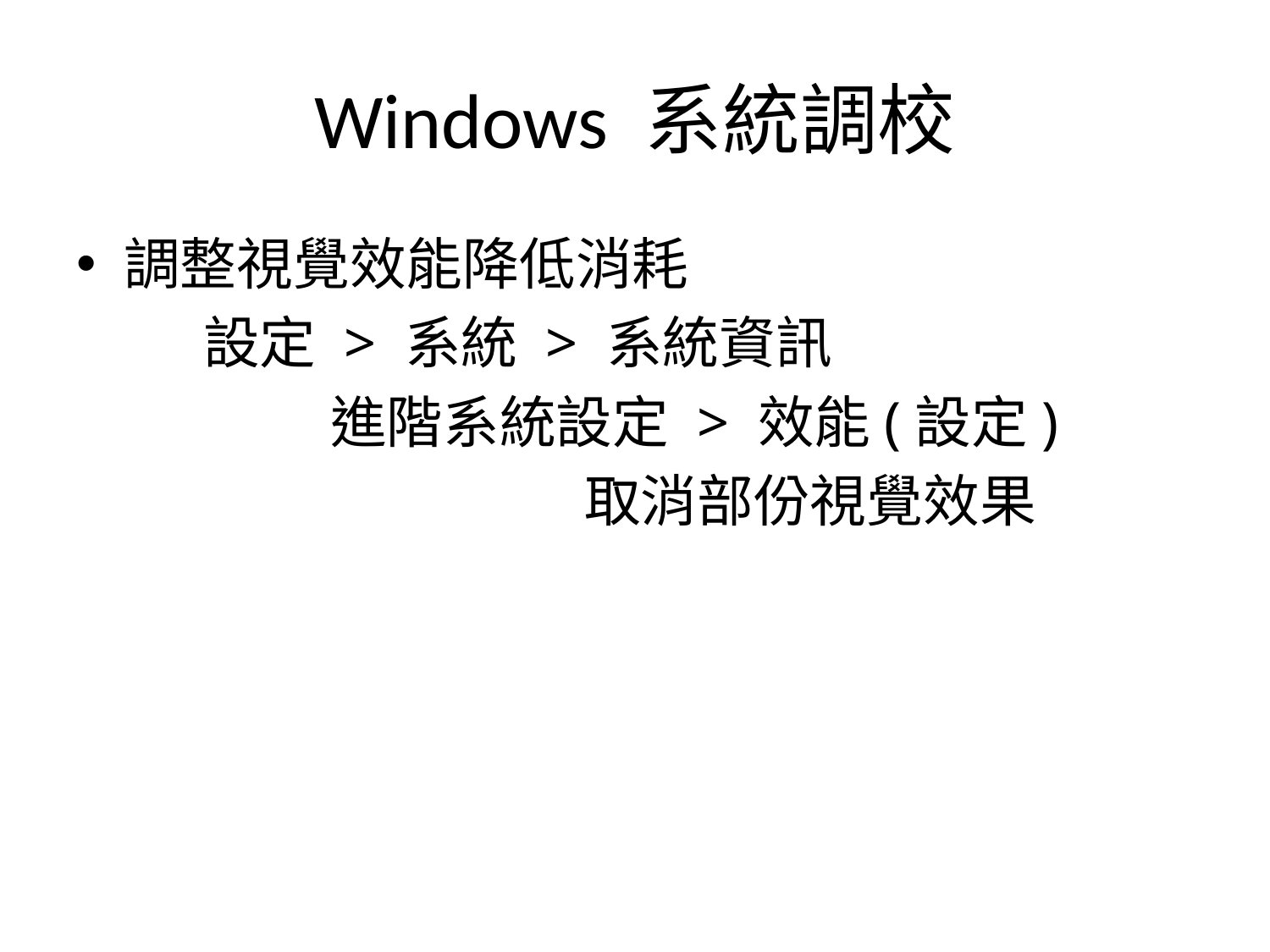

# Windows 系統調校
調整視覺效能降低消耗
	設定 > 系統 > 系統資訊
		進階系統設定 > 效能(設定)
				取消部份視覺效果